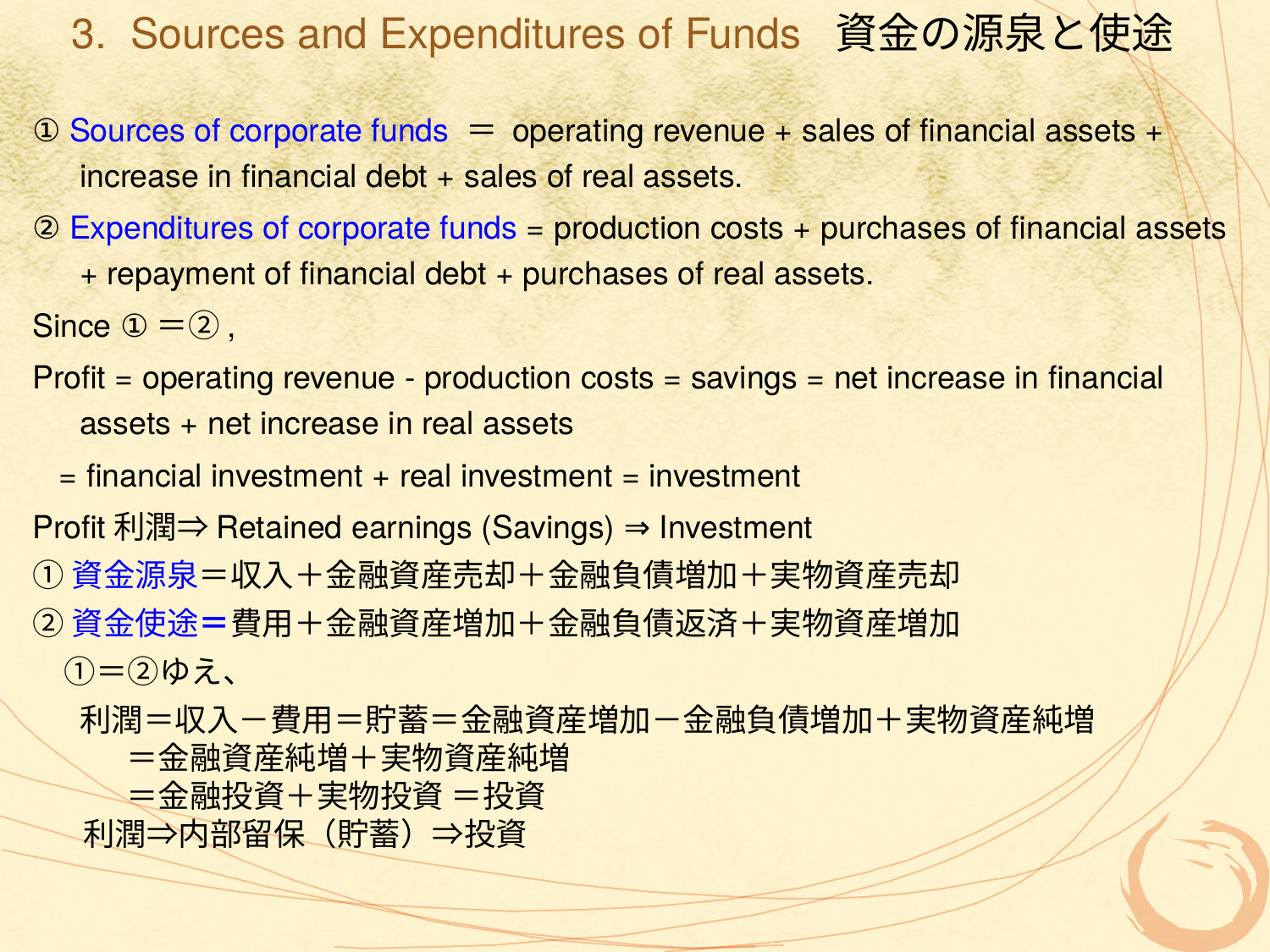

3.  Sources and Expenditures of Funds  資金の源泉と使途
① Sources of corporate funds ＝ operating revenue + sales of financial assets + increase in financial debt + sales of real assets.
② Expenditures of corporate funds = production costs + purchases of financial assets + repayment of financial debt + purchases of real assets.
Since ①＝②,
Profit = operating revenue - production costs = savings = net increase in financial assets + net increase in real assets
   = financial investment + real investment = investment
Profit利潤⇒Retained earnings (Savings) ⇒ Investment
①資金源泉＝収入＋金融資産売却＋金融負債増加＋実物資産売却
②資金使途＝費用＋金融資産増加＋金融負債返済＋実物資産増加
　①＝②ゆえ、
　	利潤＝収入－費用＝貯蓄＝金融資産増加－金融負債増加＋実物資産純増
            ＝金融資産純増＋実物資産純増
            ＝金融投資＋実物投資 ＝投資
      利潤⇒内部留保（貯蓄）⇒投資